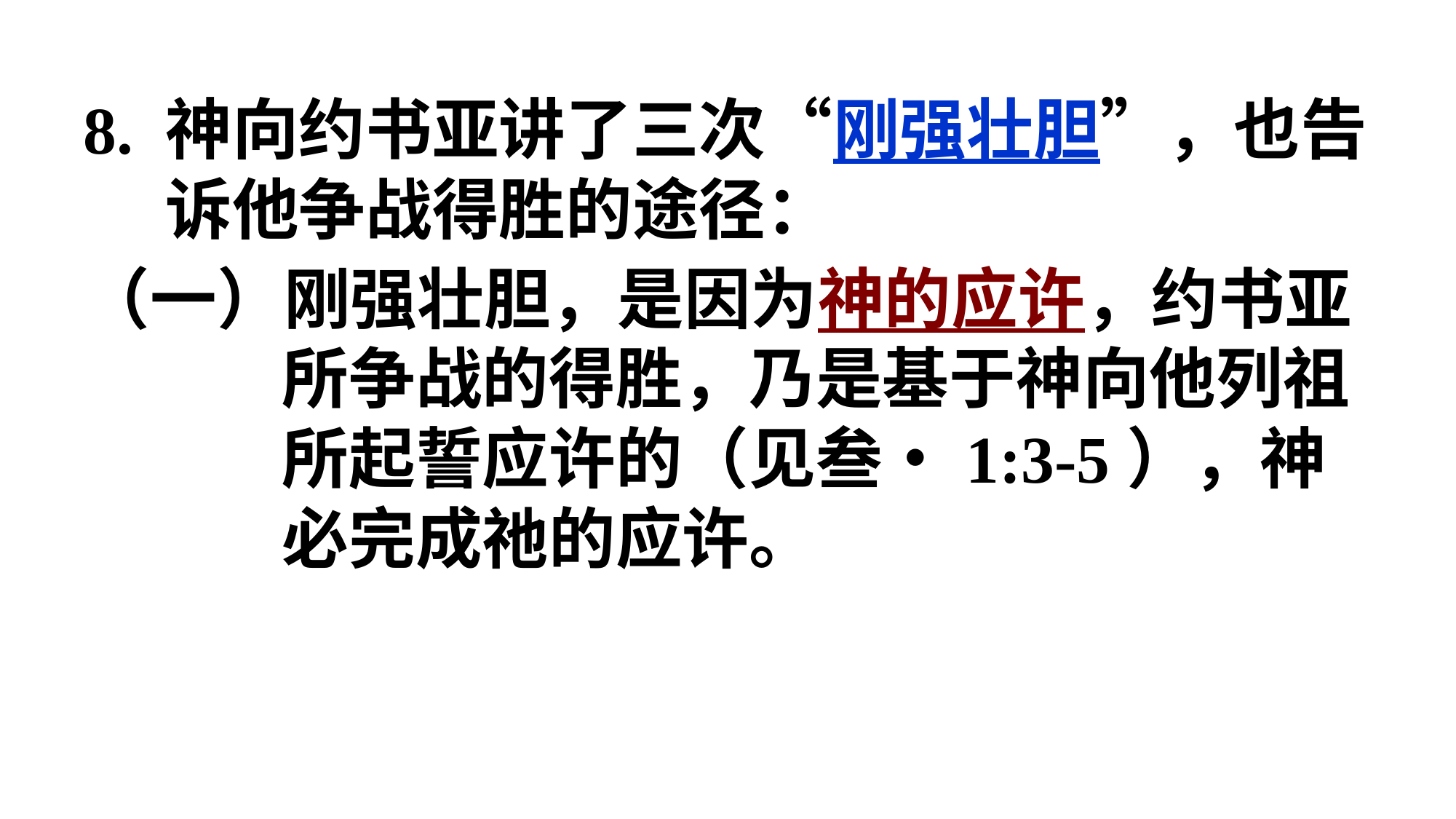

8. 	神向约书亚讲了三次“刚强壮胆”，也告诉他争战得胜的途径：
（一）刚强壮胆，是因为神的应许，约书亚所争战的得胜，乃是基于神向他列祖所起誓应许的（见叁‧1:3-5），神必完成祂的应许。